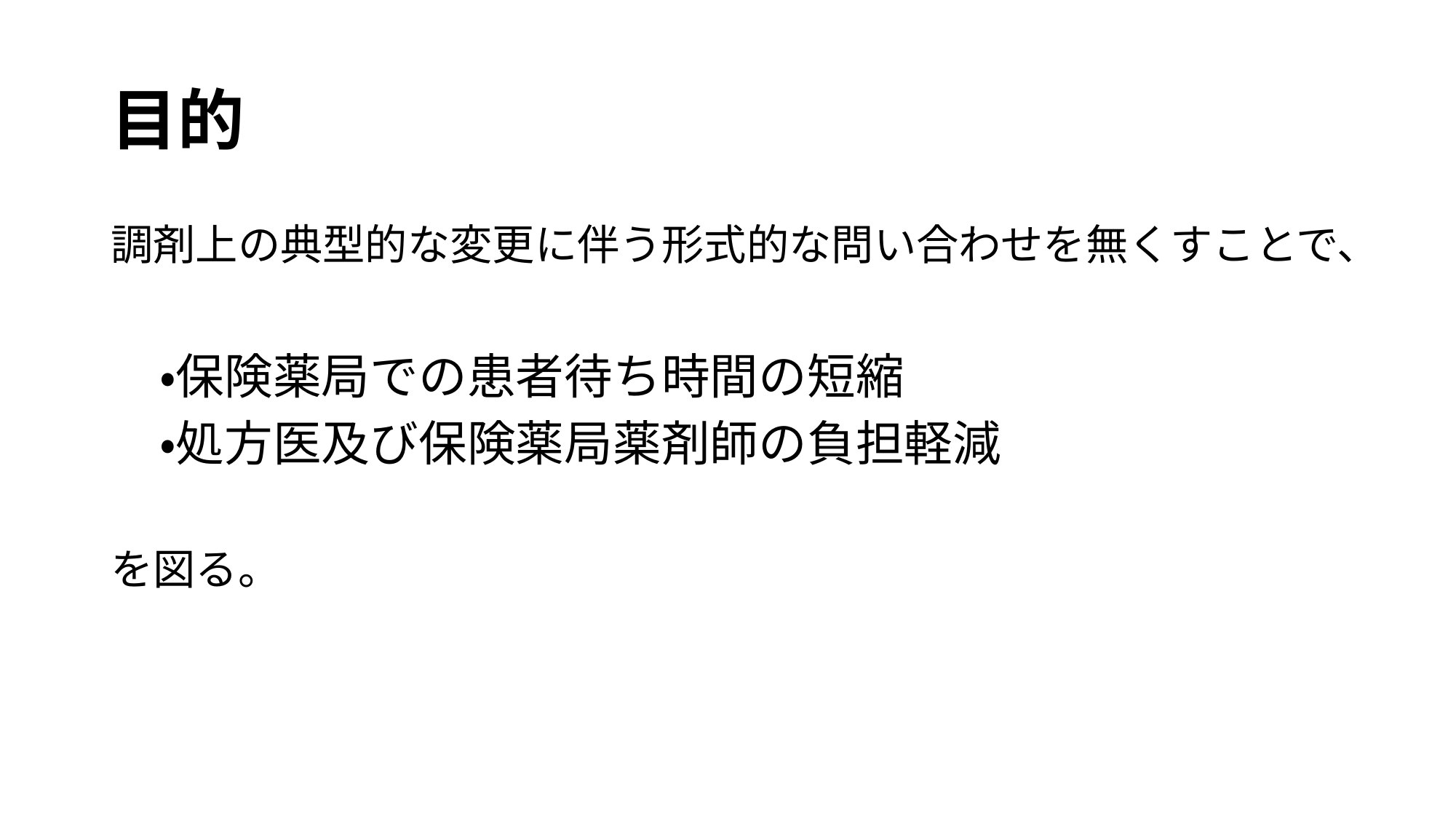

# 目的
調剤上の典型的な変更に伴う形式的な問い合わせを無くすことで、

　・保険薬局での患者待ち時間の短縮
　・処方医及び保険薬局薬剤師の負担軽減

を図る。